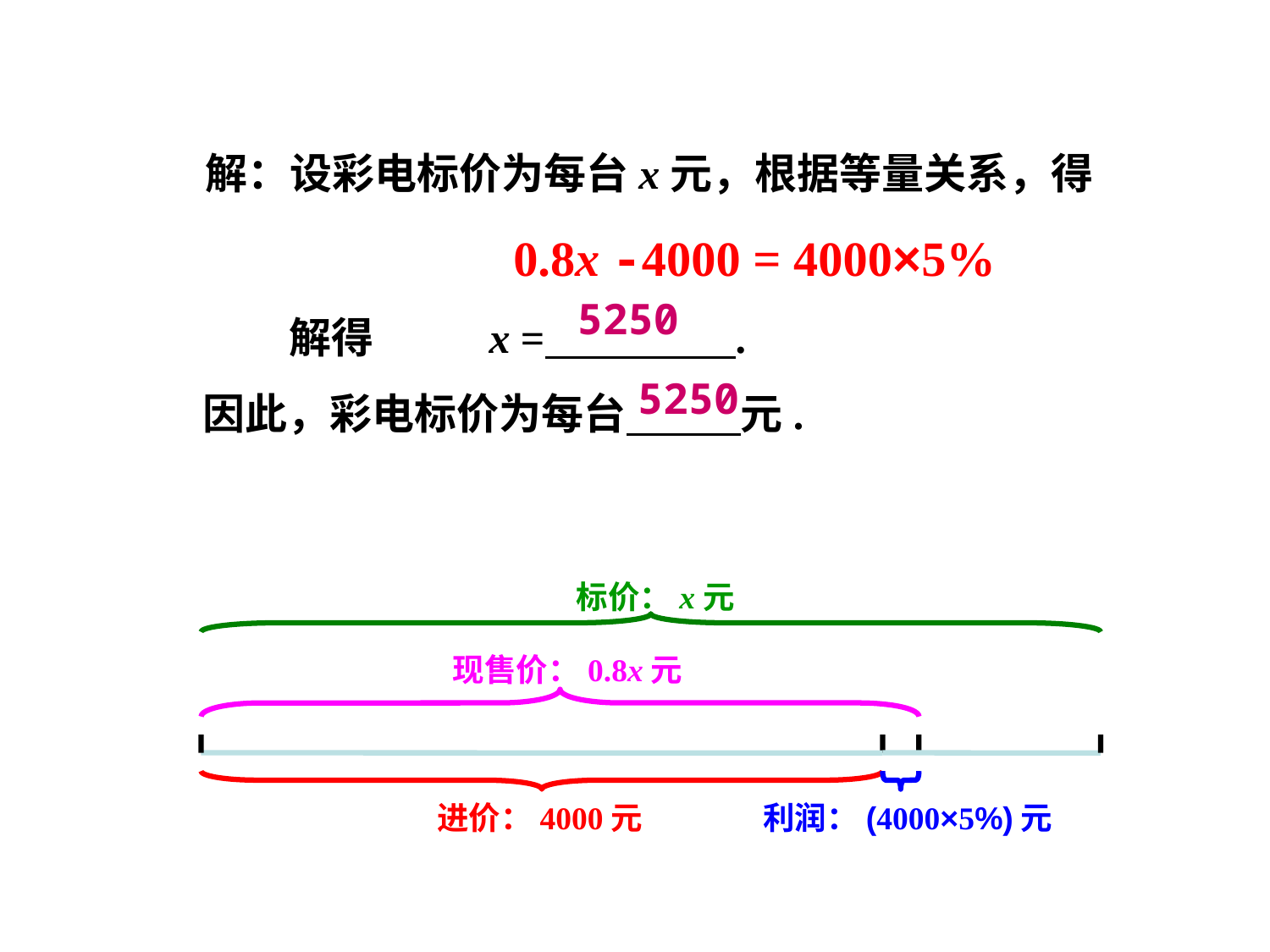

解：设彩电标价为每台x元，根据等量关系，得                      0.8x -4000 = 4000×5%
        解得           x =                  .
因此，彩电标价为每台            元.
5250
5250

标价：x元

现售价：0.8x元

进价：4000元

利润：(4000×5%)元